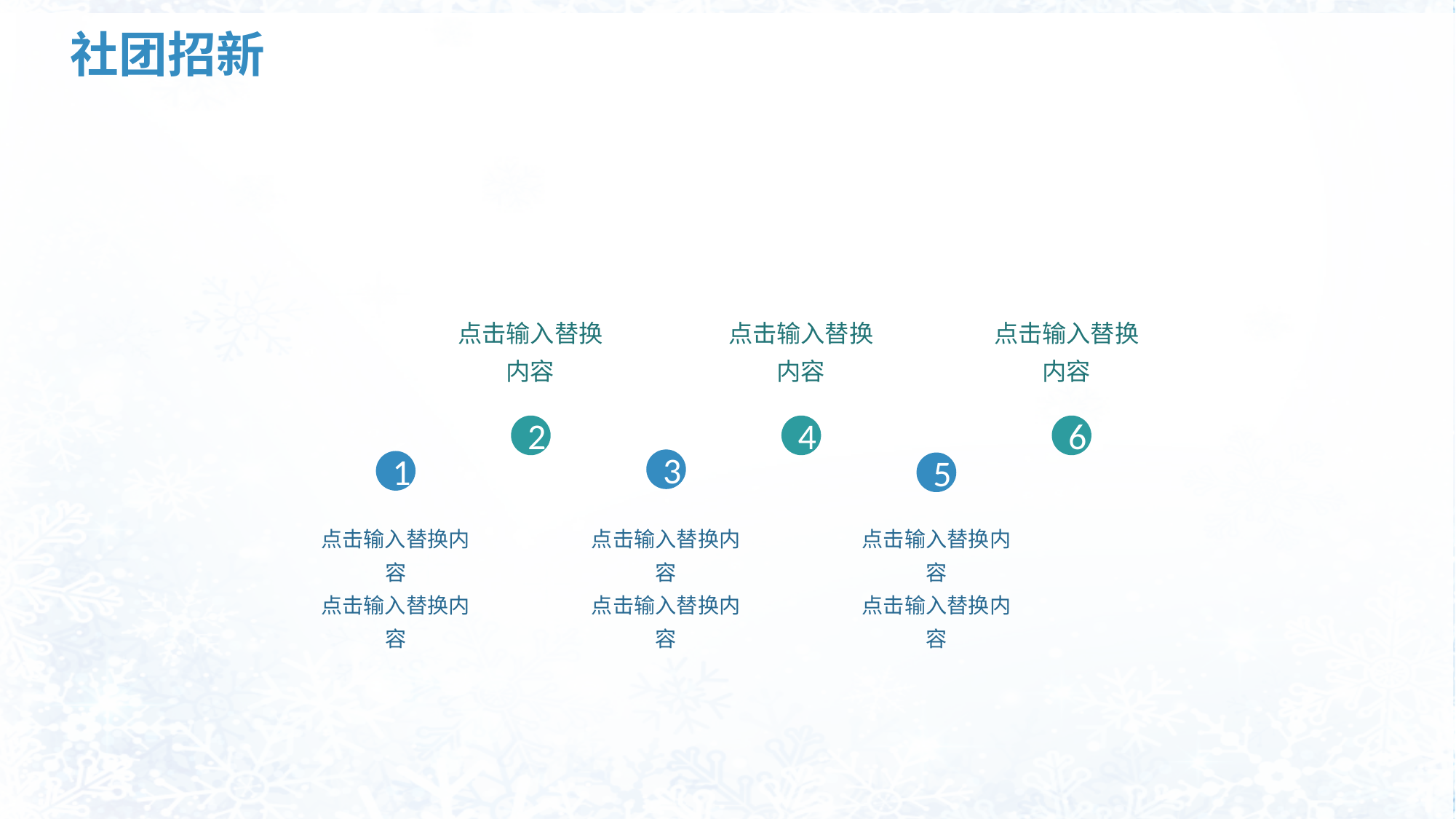

# 社团招新
点击输入替换内容

点击输入替换内容

点击输入替换内容
2
4
6
3
1
5
点击输入替换内容
点击输入替换内容

点击输入替换内容
点击输入替换内容

点击输入替换内容
点击输入替换内容